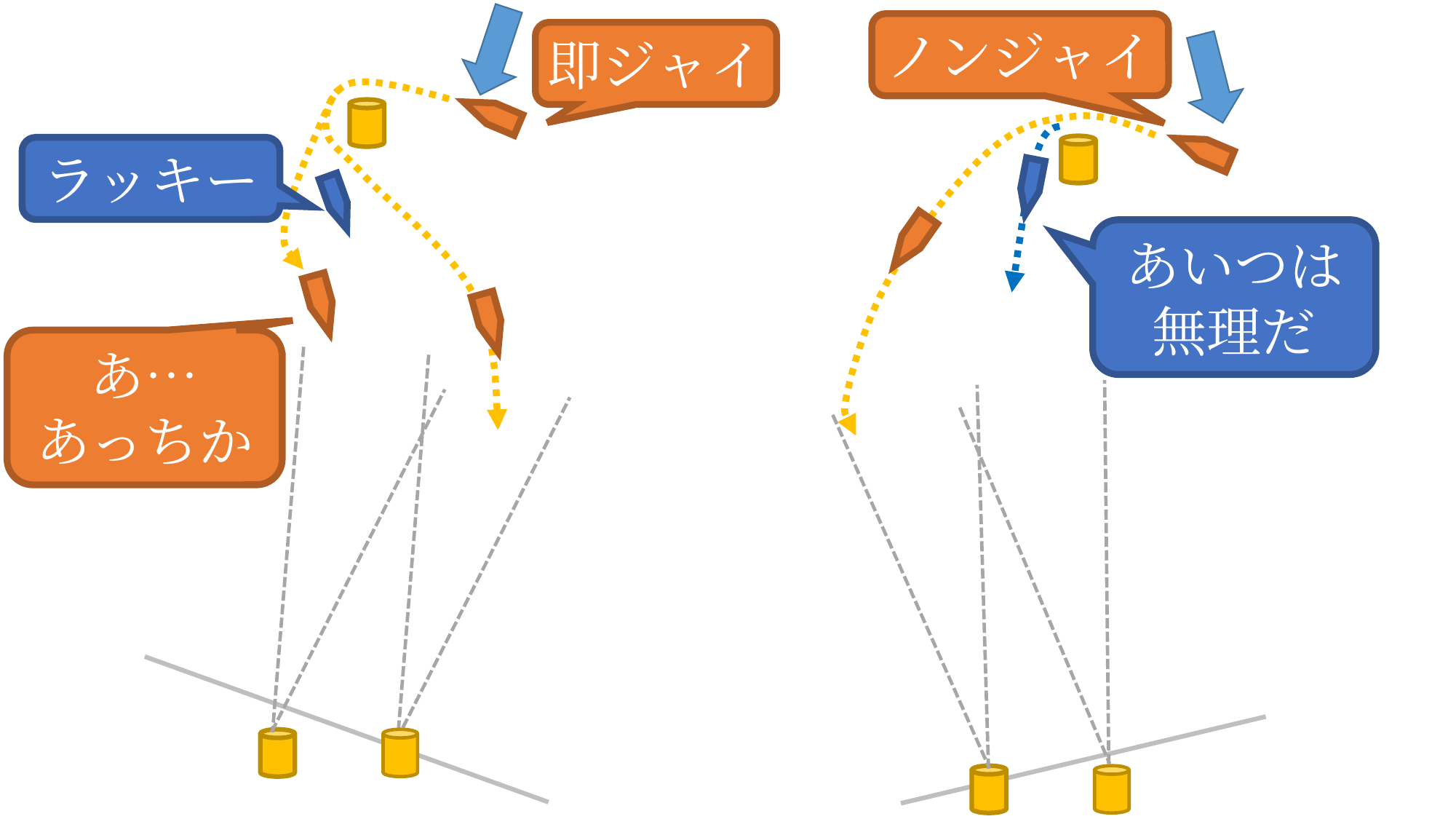

ノンジャイ
即ジャイ

ラッキー

あいつは
無理だ

あ…
あっちか